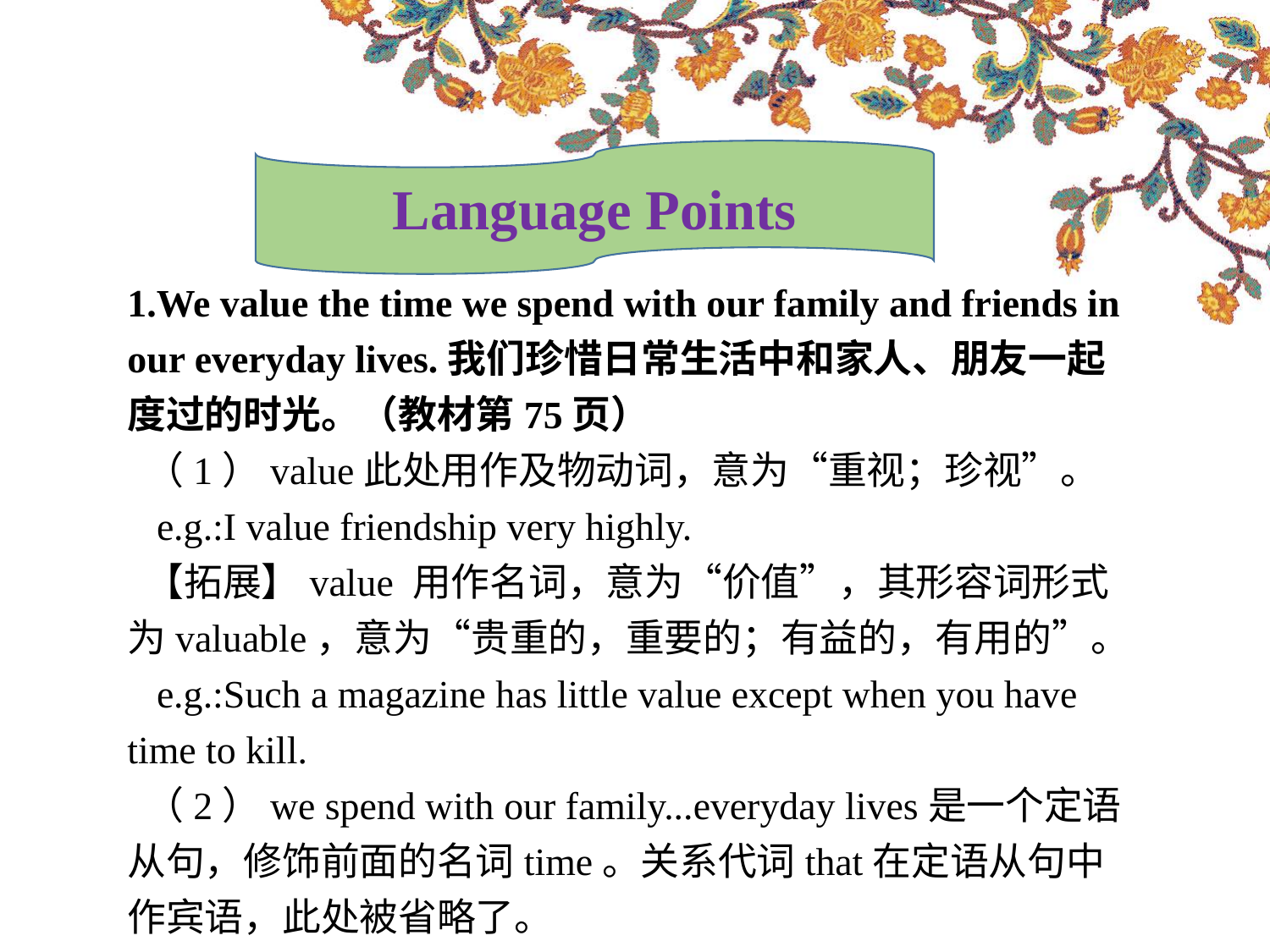

Language Points
1.We value the time we spend with our family and friends in our everyday lives.我们珍惜日常生活中和家人、朋友一起度过的时光。（教材第75页）
 （1）value此处用作及物动词，意为“重视；珍视”。
   e.g.:I value friendship very highly.
 【拓展】value 用作名词，意为“价值”，其形容词形式为valuable，意为“贵重的，重要的；有益的，有用的”。
   e.g.:Such a magazine has little value except when you have time to kill.
 （2）we spend with our family...everyday lives是一个定语从句，修饰前面的名词time。关系代词that在定语从句中作宾语，此处被省略了。